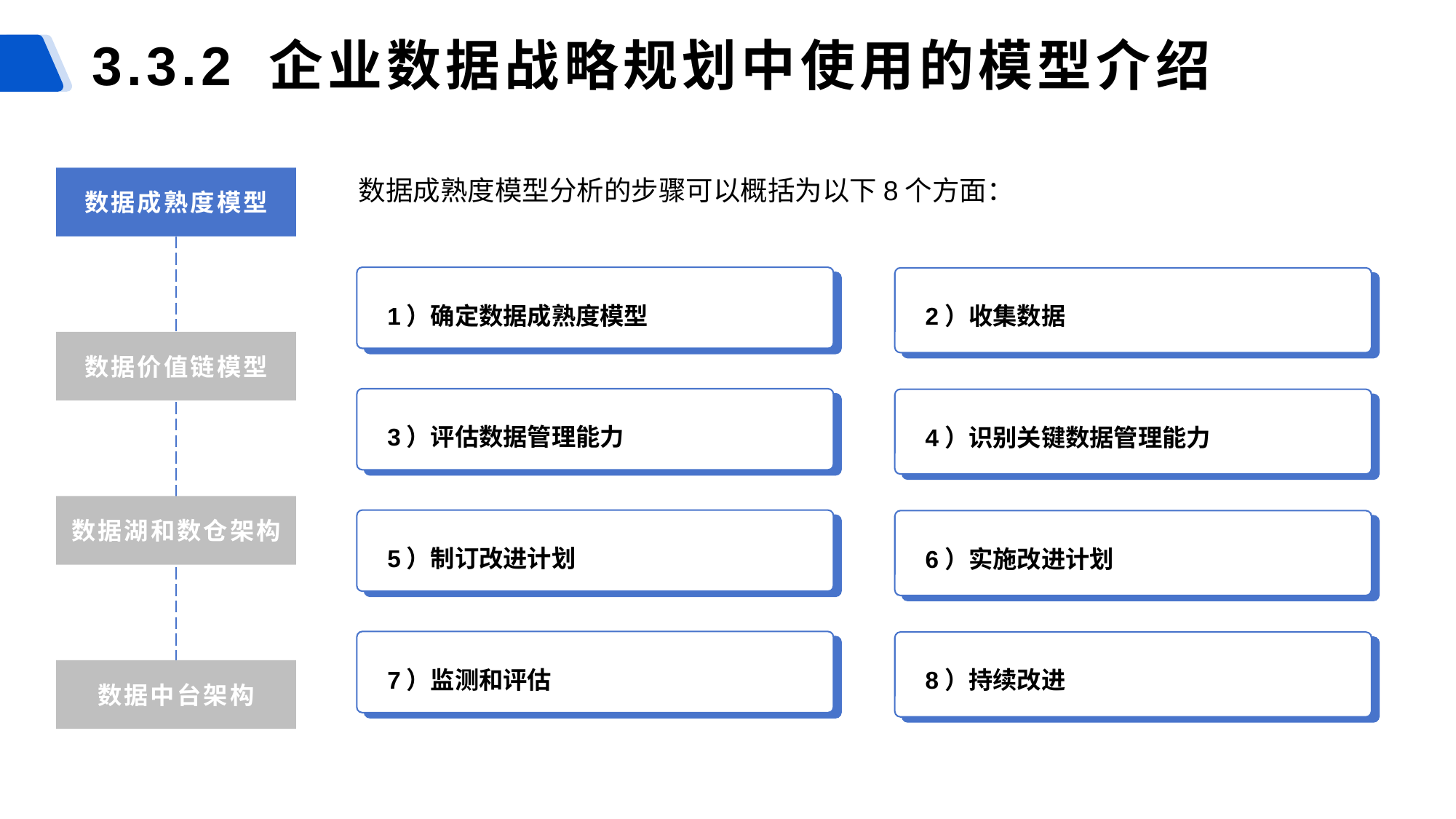

# 3.3.2 企业数据战略规划中使用的模型介绍
数据成熟度模型
数据成熟度模型分析的步骤可以概括为以下8个方面：
1）确定数据成熟度模型

2）收集数据

数据价值链模型
3）评估数据管理能力

4）识别关键数据管理能力

数据湖和数仓架构
5）制订改进计划

6）实施改进计划

7）监测和评估

8）持续改进

数据中台架构